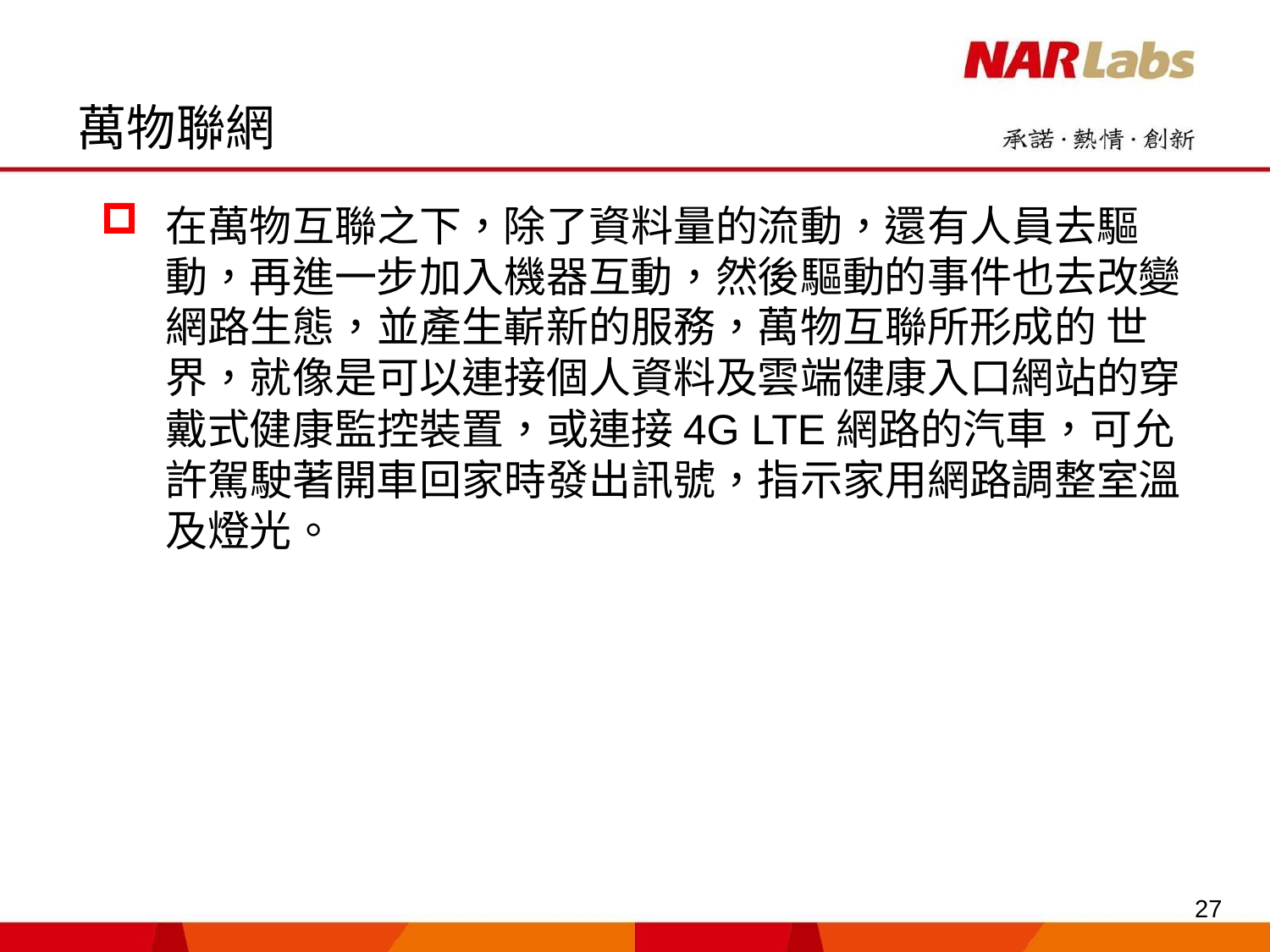

# 萬物聯網
在萬物互聯之下，除了資料量的流動，還有人員去驅動，再進一步加入機器互動，然後驅動的事件也去改變網路生態，並產生嶄新的服務，萬物互聯所形成的 世界，就像是可以連接個人資料及雲端健康入口網站的穿戴式健康監控裝置，或連接4G LTE網路的汽車，可允許駕駛著開車回家時發出訊號，指示家用網路調整室溫及燈光。

27